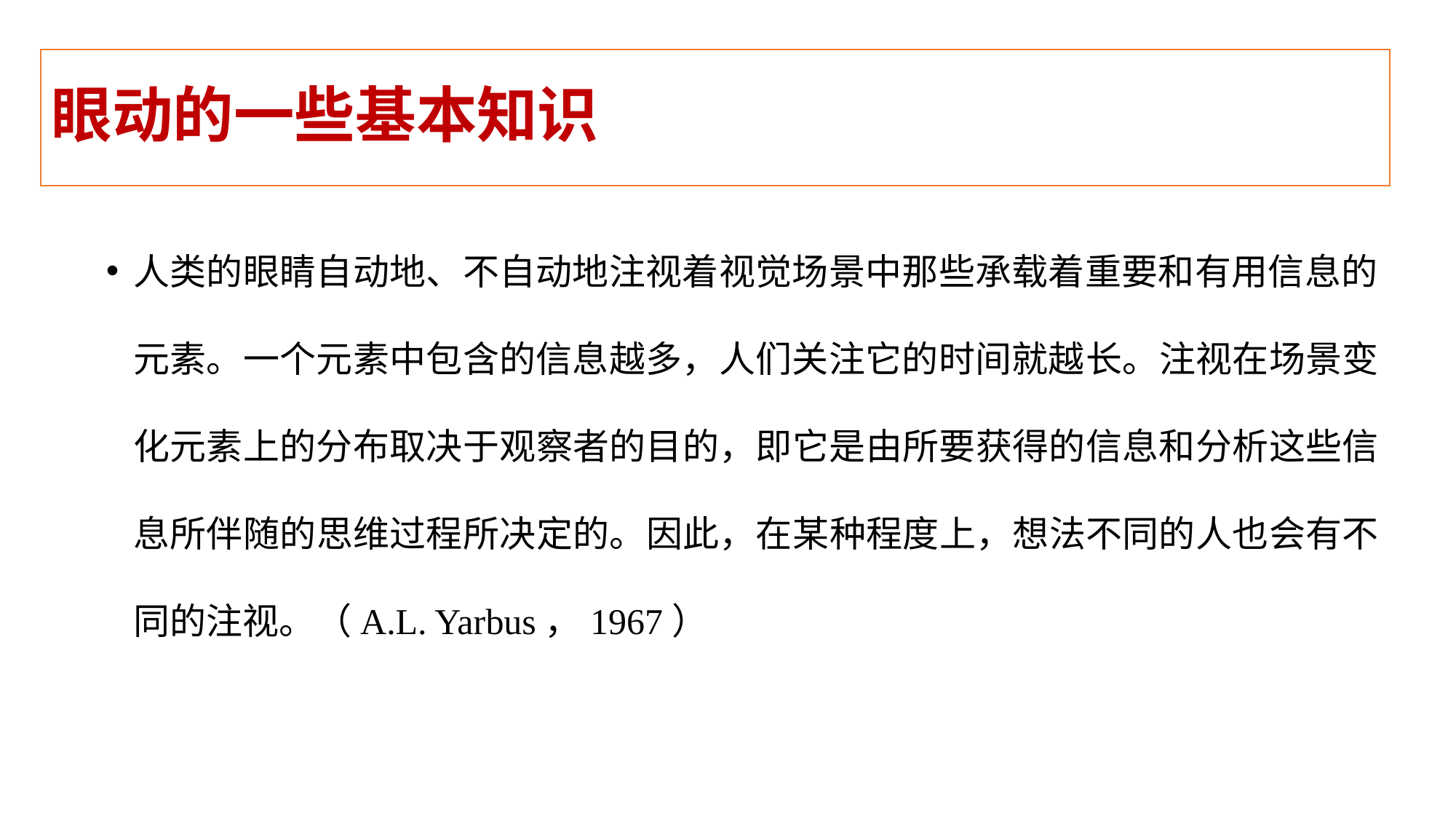

# 眼动的一些基本知识
人类的眼睛自动地、不自动地注视着视觉场景中那些承载着重要和有用信息的元素。一个元素中包含的信息越多，人们关注它的时间就越长。注视在场景变化元素上的分布取决于观察者的目的，即它是由所要获得的信息和分析这些信息所伴随的思维过程所决定的。因此，在某种程度上，想法不同的人也会有不同的注视。（A.L. Yarbus，1967）